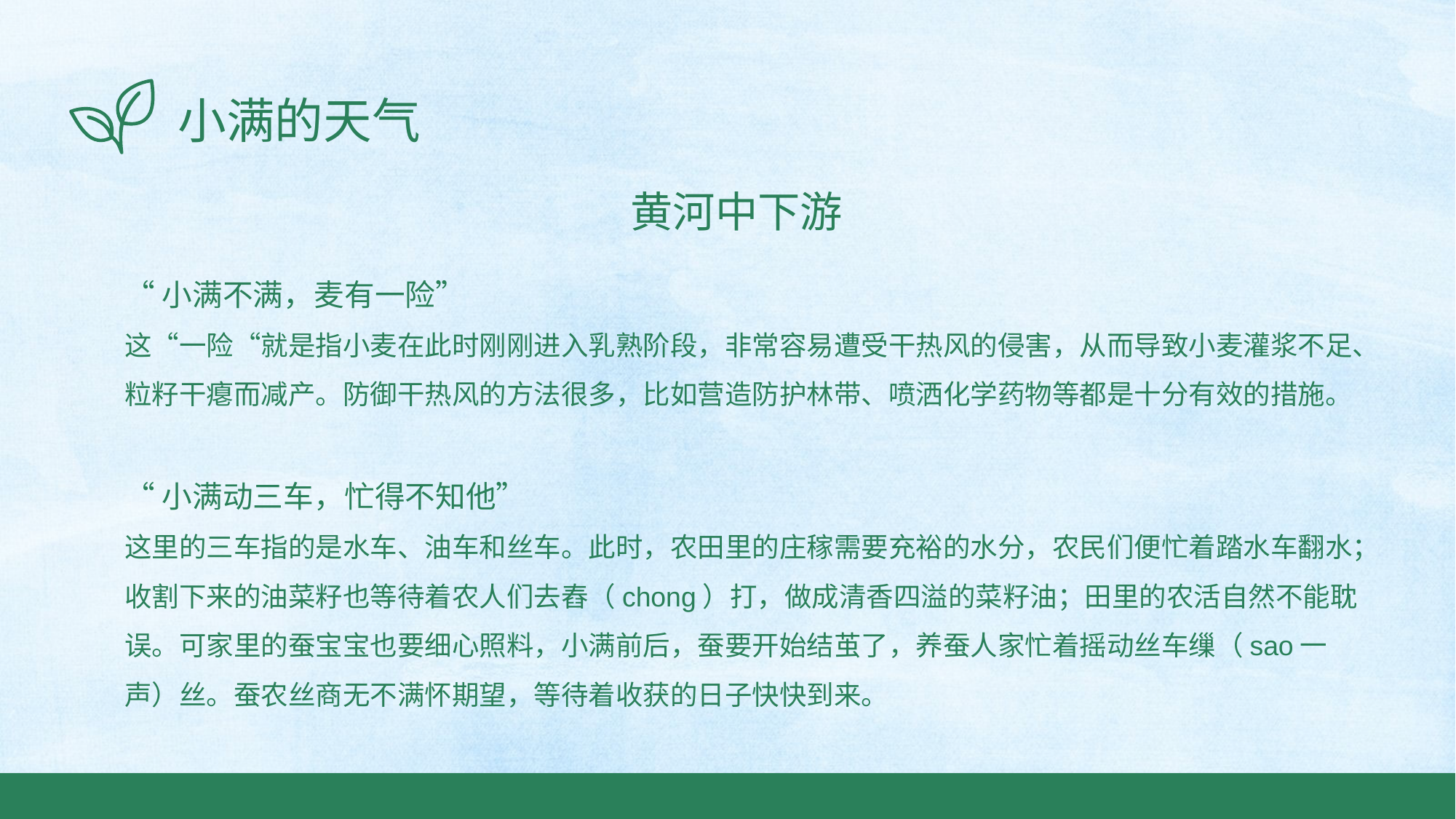

小满的天气
黄河中下游
“小满不满，麦有一险”
这“一险“就是指小麦在此时刚刚进入乳熟阶段，非常容易遭受干热风的侵害，从而导致小麦灌浆不足、粒籽干瘪而减产。防御干热风的方法很多，比如营造防护林带、喷洒化学药物等都是十分有效的措施。

“小满动三车，忙得不知他”
这里的三车指的是水车、油车和丝车。此时，农田里的庄稼需要充裕的水分，农民们便忙着踏水车翻水；收割下来的油菜籽也等待着农人们去舂（chong）打，做成清香四溢的菜籽油；田里的农活自然不能耽误。可家里的蚕宝宝也要细心照料，小满前后，蚕要开始结茧了，养蚕人家忙着摇动丝车缫（sao一声）丝。蚕农丝商无不满怀期望，等待着收获的日子快快到来。